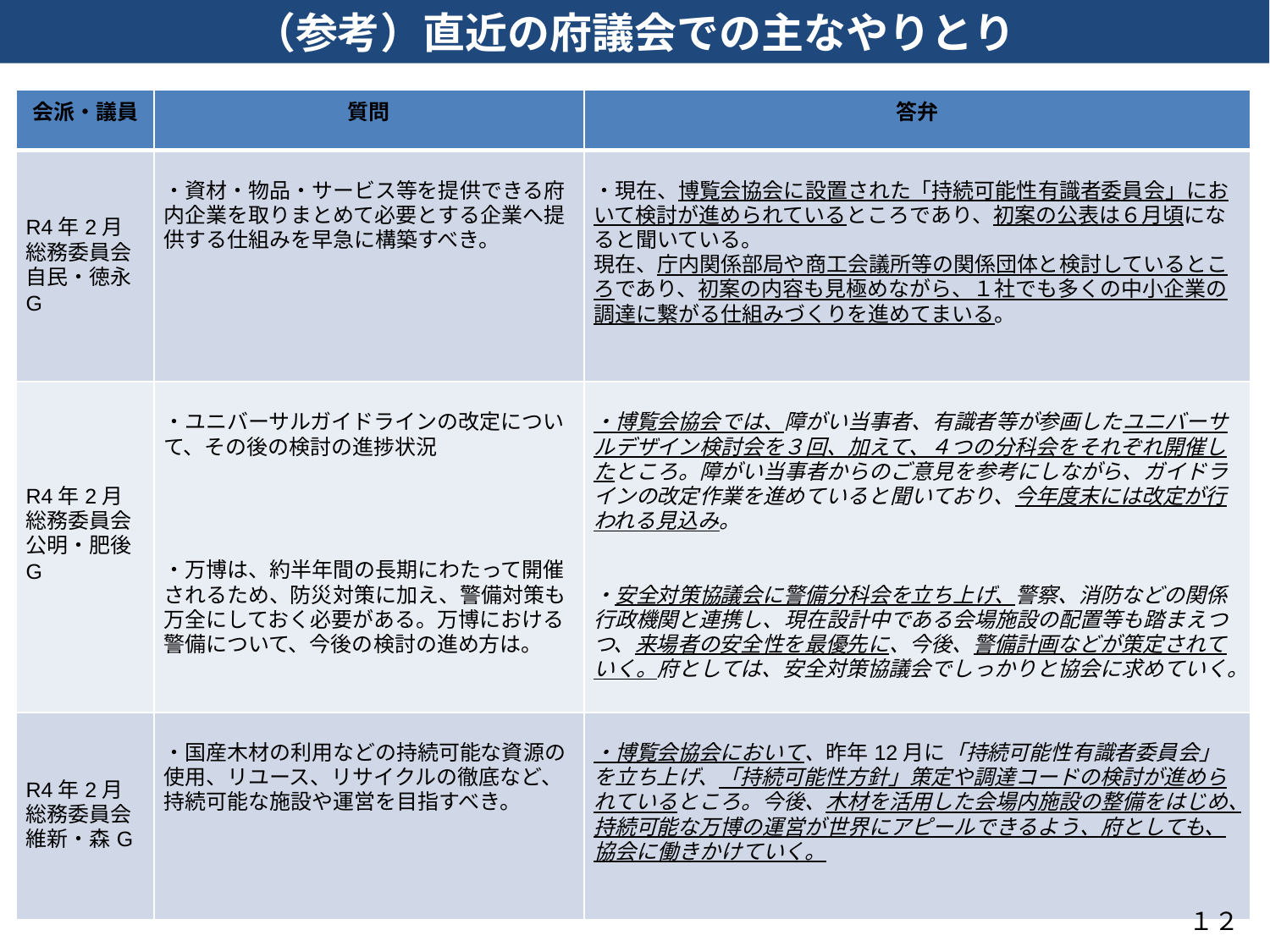

（参考）直近の府議会での主なやりとり
| 会派・議員 | 質問 | 答弁 |
| --- | --- | --- |
| R4年2月 総務委員会 自民・徳永G | ・資材・物品・サービス等を提供できる府内企業を取りまとめて必要とする企業へ提供する仕組みを早急に構築すべき。 | ・現在、博覧会協会に設置された「持続可能性有識者委員会」において検討が進められているところであり、初案の公表は６月頃になると聞いている。 現在、庁内関係部局や商工会議所等の関係団体と検討しているところであり、初案の内容も見極めながら、１社でも多くの中小企業の調達に繋がる仕組みづくりを進めてまいる。 |
| R4年2月 総務委員会 公明・肥後G | ・ユニバーサルガイドラインの改定について、その後の検討の進捗状況 ・万博は、約半年間の長期にわたって開催されるため、防災対策に加え、警備対策も万全にしておく必要がある。万博における警備について、今後の検討の進め方は。 | ・博覧会協会では、障がい当事者、有識者等が参画したユニバーサルデザイン検討会を３回、加えて、４つの分科会をそれぞれ開催したところ。障がい当事者からのご意見を参考にしながら、ガイドラインの改定作業を進めていると聞いており、今年度末には改定が行われる見込み。 ・安全対策協議会に警備分科会を立ち上げ、警察、消防などの関係行政機関と連携し、現在設計中である会場施設の配置等も踏まえつつ、来場者の安全性を最優先に、今後、警備計画などが策定されていく。府としては、安全対策協議会でしっかりと協会に求めていく。 |
| R4年2月 総務委員会 維新・森G | ・国産木材の利用などの持続可能な資源の使用、リユース、リサイクルの徹底など、持続可能な施設や運営を目指すべき。 | ・博覧会協会において、昨年12月に「持続可能性有識者委員会」を立ち上げ、「持続可能性方針」策定や調達コードの検討が進められているところ。今後、木材を活用した会場内施設の整備をはじめ、持続可能な万博の運営が世界にアピールできるよう、府としても、協会に働きかけていく。 |
|  |  |  |
１２